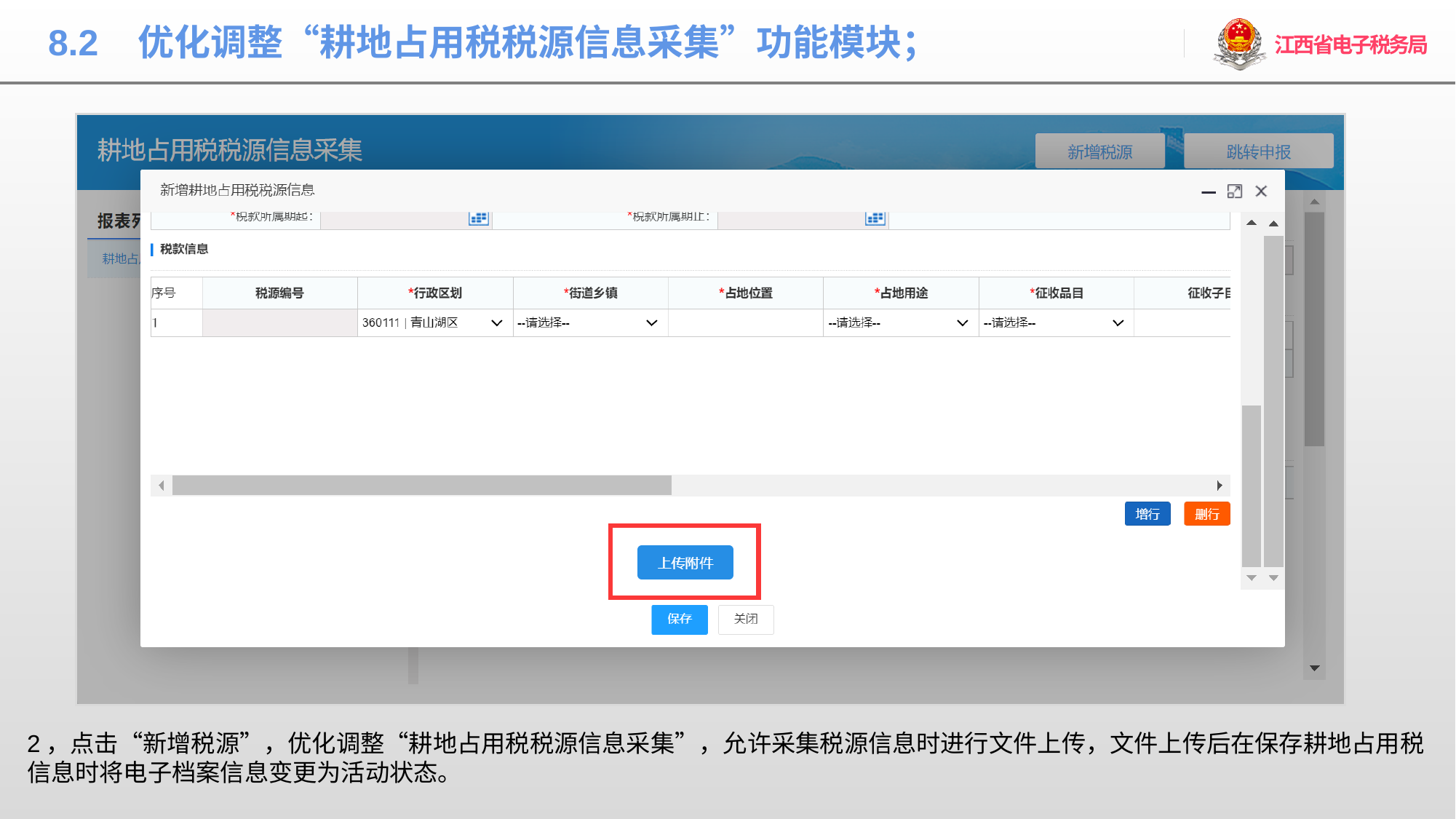

8.2   优化调整“耕地占用税税源信息采集”功能模块；

2，点击“新增税源”，优化调整“耕地占用税税源信息采集”，允许采集税源信息时进行文件上传，文件上传后在保存耕地占用税信息时将电子档案信息变更为活动状态。